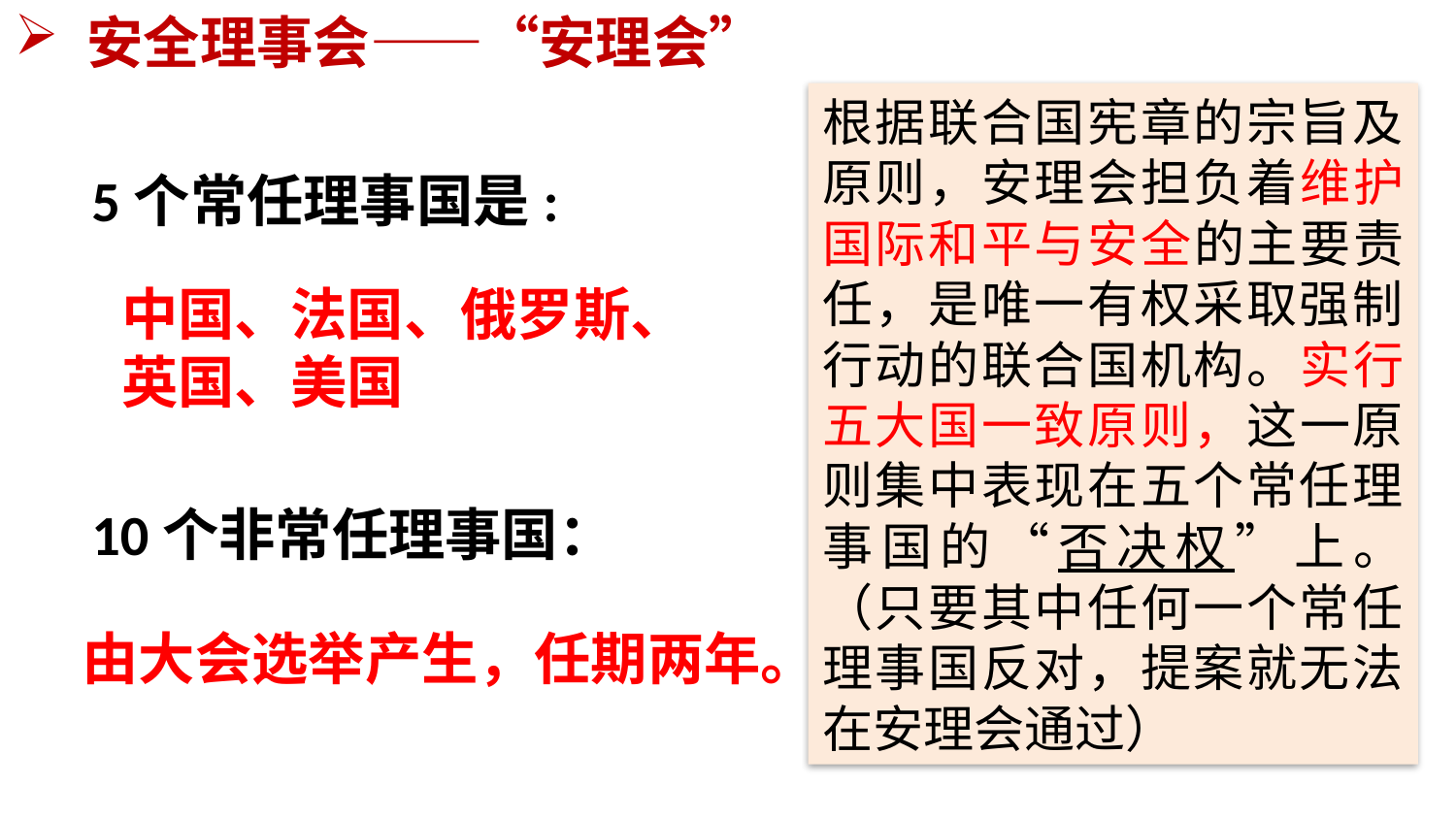

安全理事会——“安理会”
根据联合国宪章的宗旨及原则，安理会担负着维护国际和平与安全的主要责任，是唯一有权采取强制行动的联合国机构。实行五大国一致原则，这一原则集中表现在五个常任理事国的“否决权”上。（只要其中任何一个常任理事国反对，提案就无法在安理会通过）
5个常任理事国是:

10个非常任理事国：
中国、法国、俄罗斯、
英国、美国
由大会选举产生，任期两年。